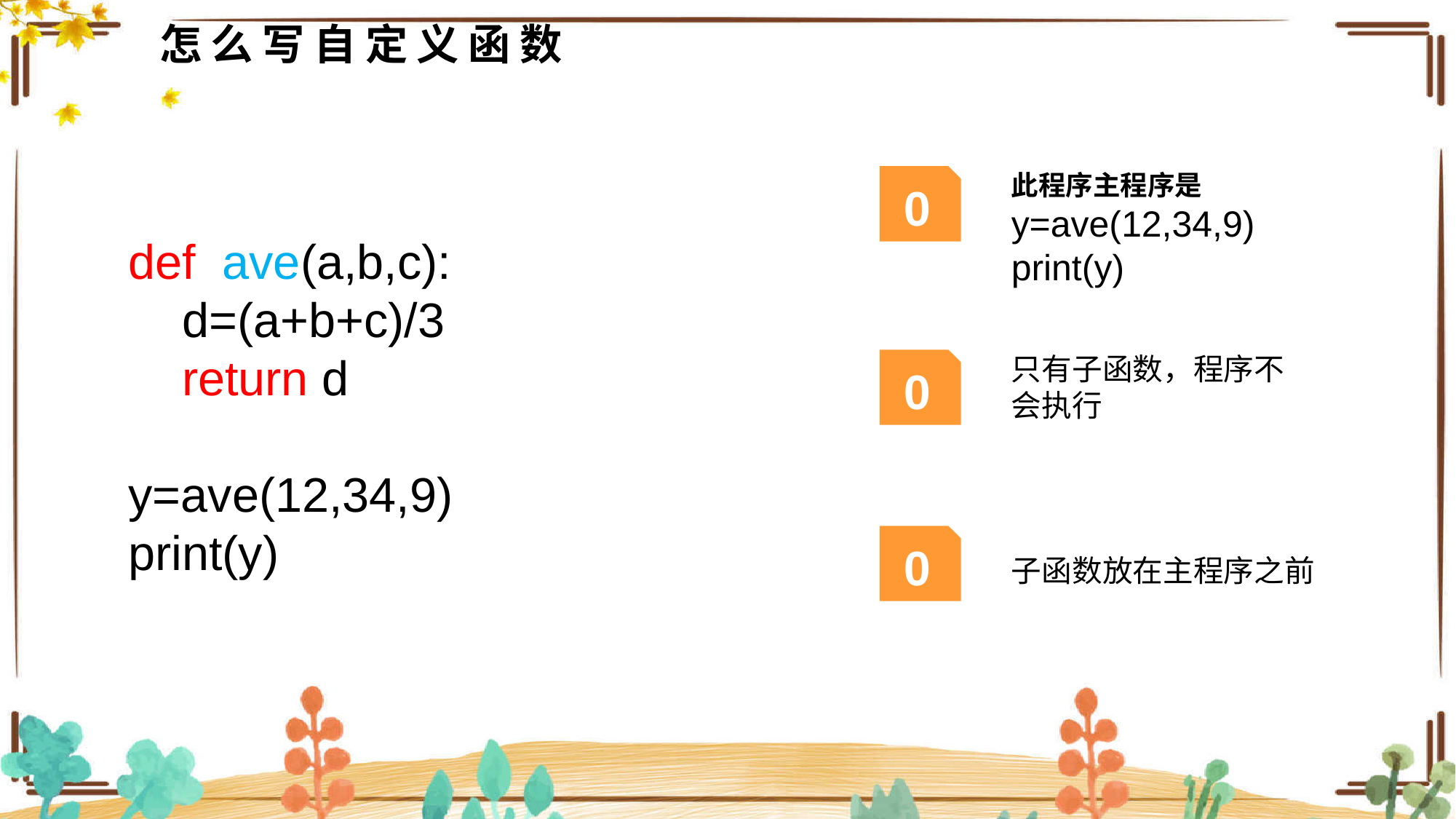

# 怎么写自定义函数
此程序主程序是
y=ave(12,34,9)
print(y)
01
def  ave(a,b,c):
    d=(a+b+c)/3
    return d

y=ave(12,34,9)
print(y)
只有子函数，程序不会执行
02
03
子函数放在主程序之前